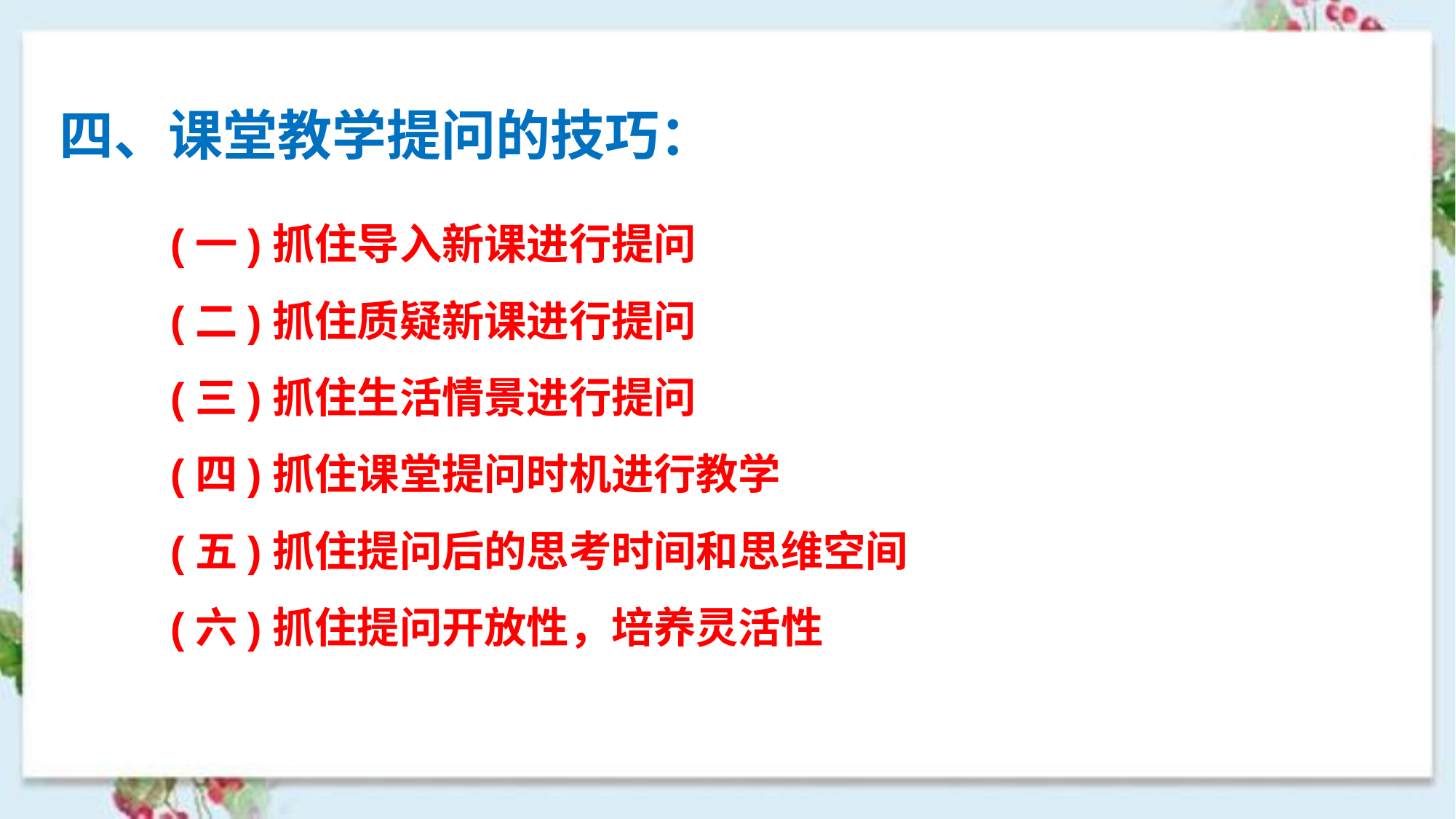

# 四、课堂教学提问的技巧：
(一)抓住导入新课进行提问
(二)抓住质疑新课进行提问
(三)抓住生活情景进行提问
(四)抓住课堂提问时机进行教学
(五)抓住提问后的思考时间和思维空间
(六)抓住提问开放性，培养灵活性